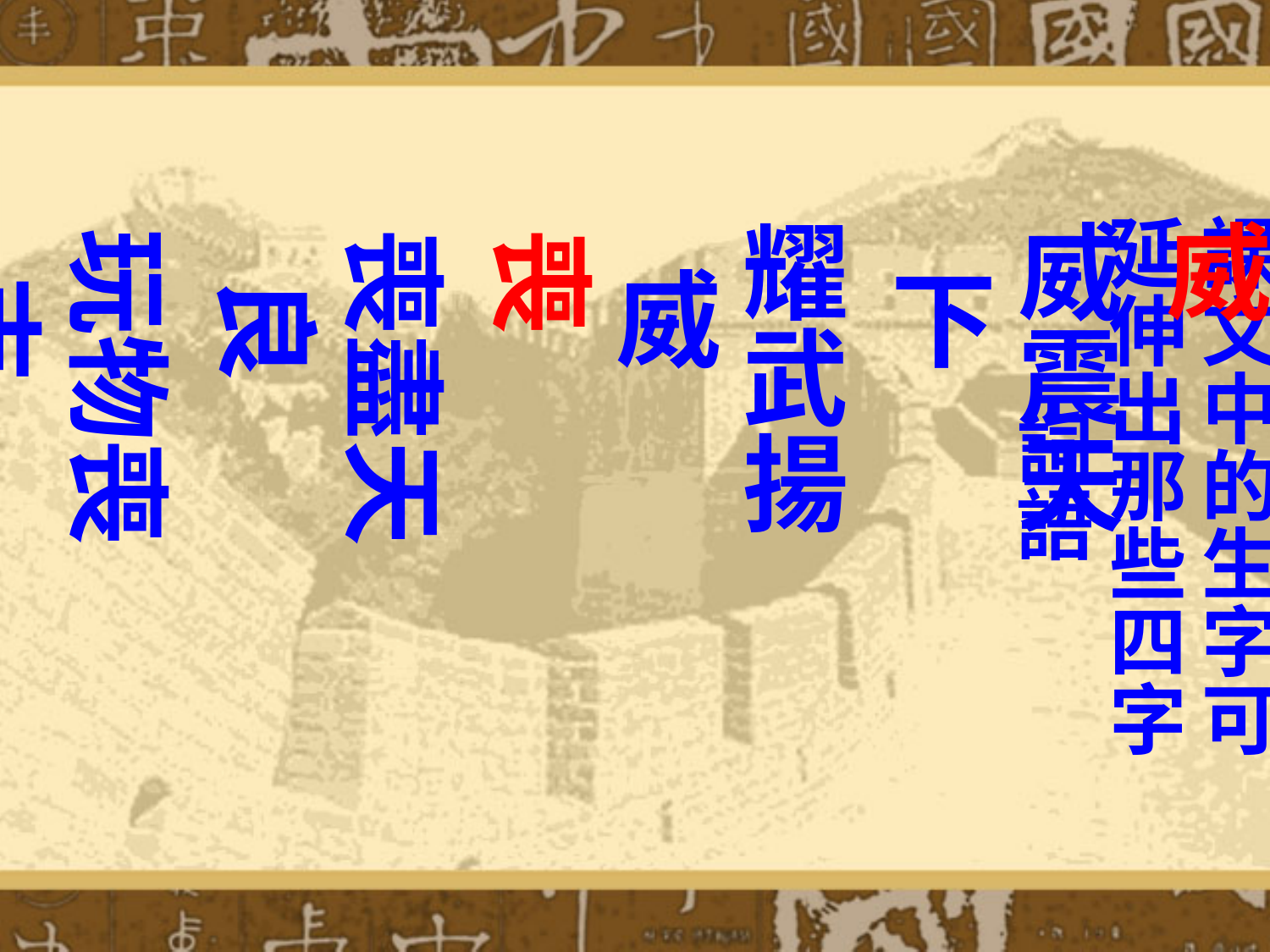

# 課文中的生字可延伸出那些四字詞語
威
威震天下
耀武揚威
喪
喪盡天良
玩物喪志
垂頭喪氣